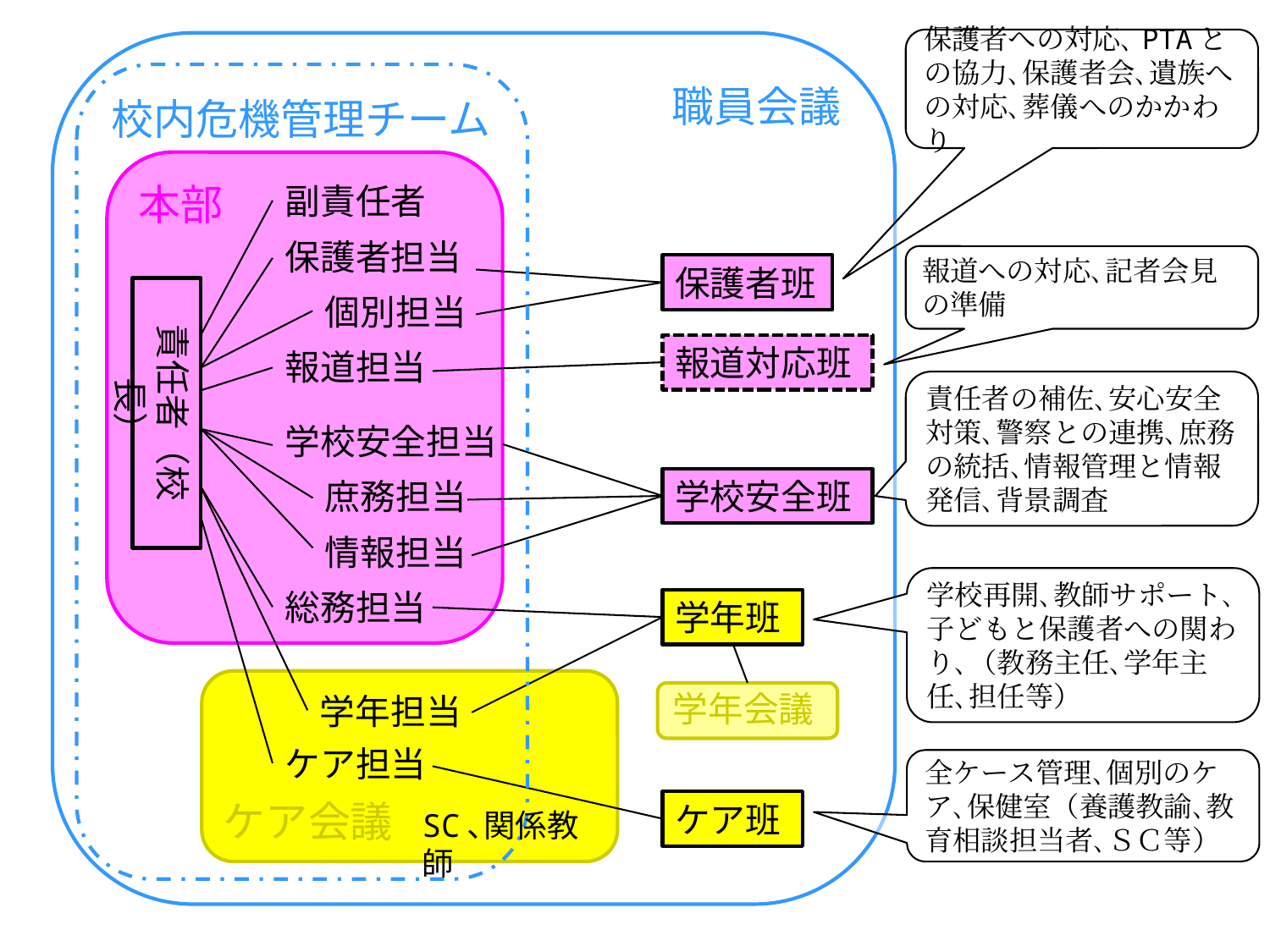

保護者への対応､PTAとの協力､保護者会､遺族への対応､葬儀へのかかわり
職員会議
校内危機管理チーム
本部
副責任者
保護者担当
報道への対応､記者会見の準備
保護者班
責任者（校長）
個別担当
報道対応班
報道担当
責任者の補佐､安心安全対策､警察との連携､庶務の統括､情報管理と情報発信､背景調査
学校安全担当
庶務担当
学校安全班
情報担当
学校再開､教師サポート､子どもと保護者への関わり､（教務主任､学年主任､担任等）
総務担当
学年班
ケア会議
学年担当
学年会議
ケア担当
全ケース管理､個別のケア､保健室（養護教諭､教育相談担当者､ＳＣ等）
ケア班
SC､関係教師